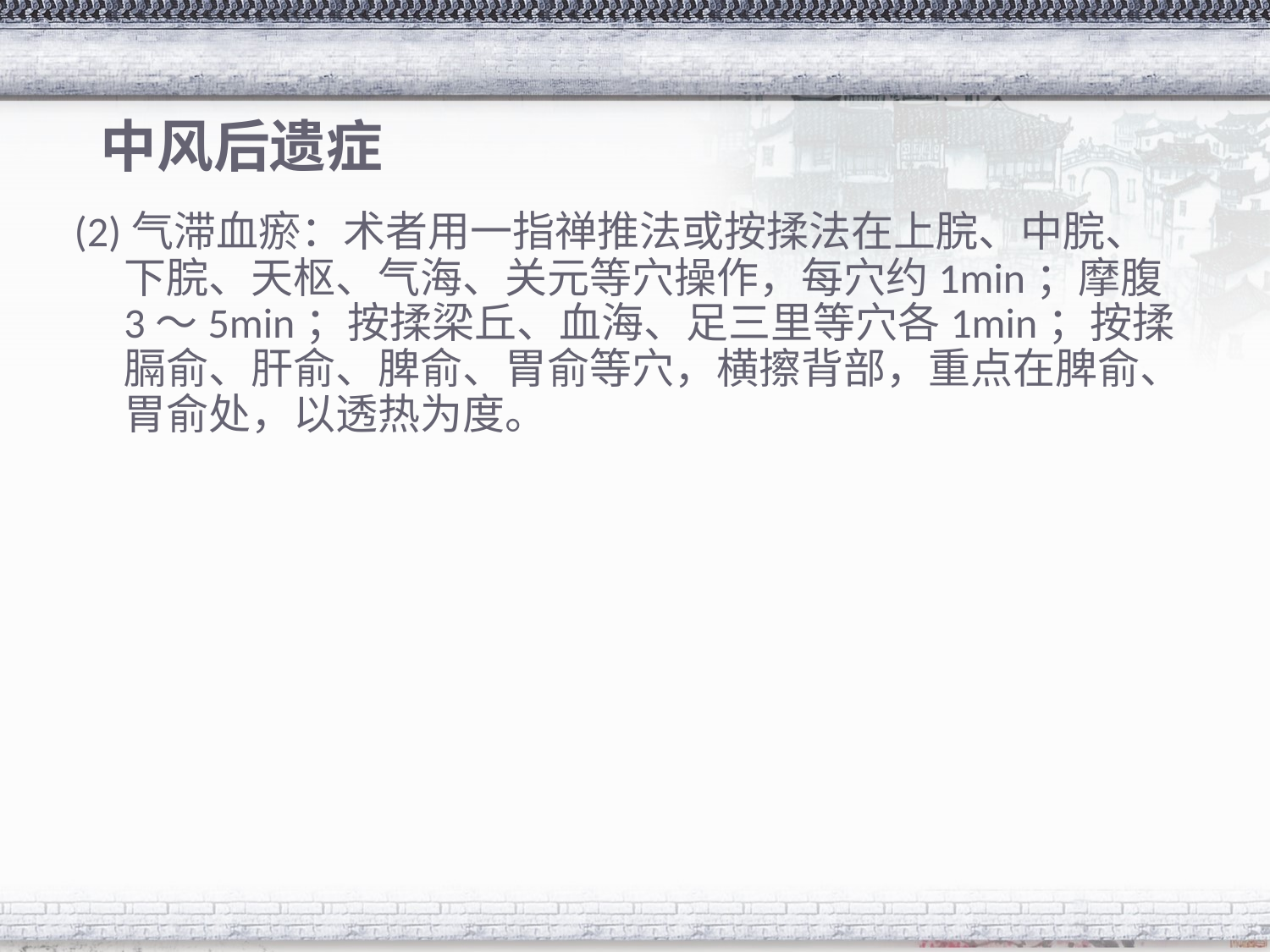

# 中风后遗症
(2)气滞血瘀：术者用一指禅推法或按揉法在上脘、中脘、下脘、天枢、气海、关元等穴操作，每穴约1min；摩腹3～5min；按揉梁丘、血海、足三里等穴各1min；按揉膈俞、肝俞、脾俞、胃俞等穴，横擦背部，重点在脾俞、胃俞处，以透热为度。